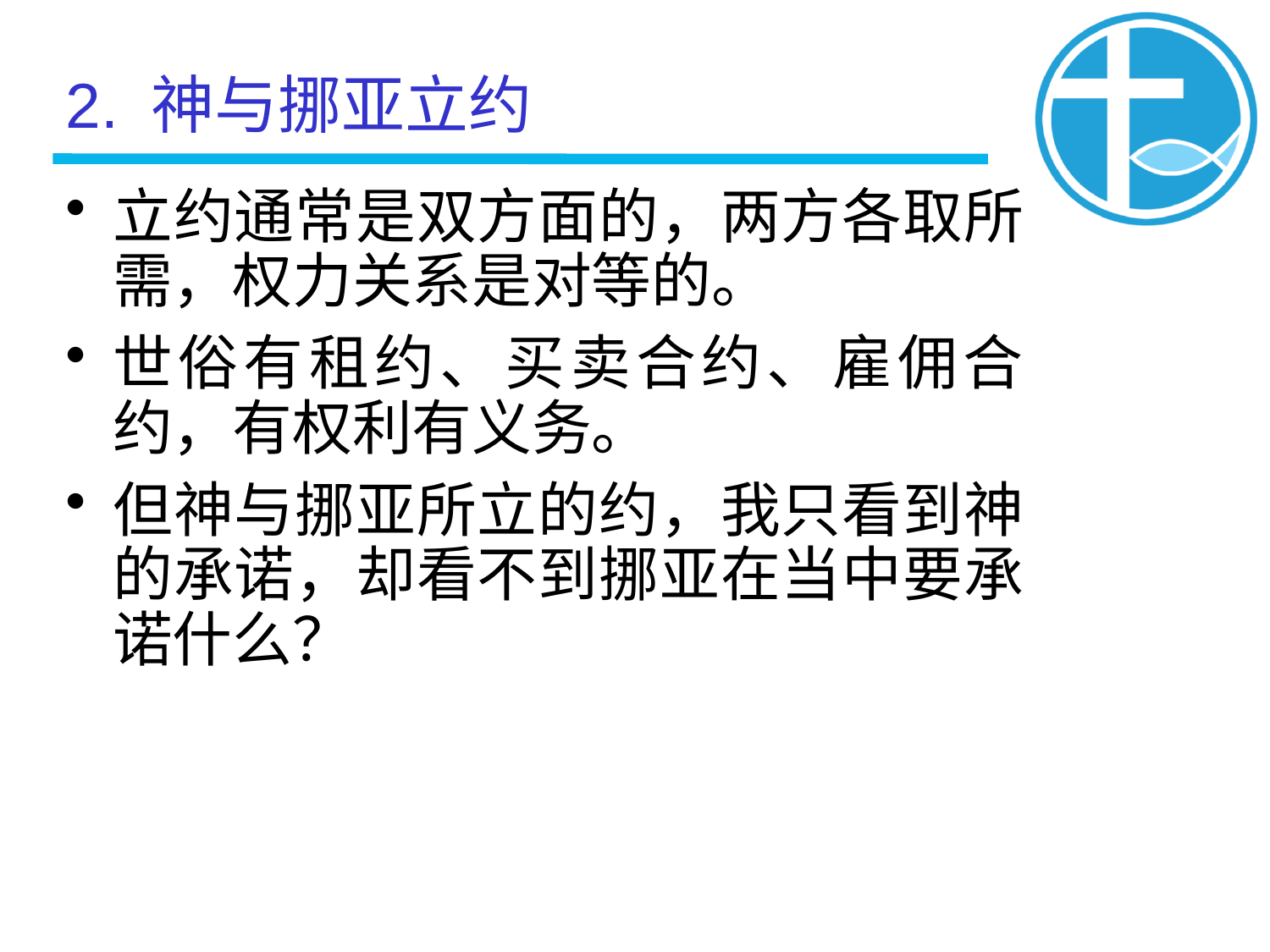

2. 神与挪亚立约
立约通常是双方面的，两方各取所需，权力关系是对等的。
世俗有租约、买卖合约、雇佣合约，有权利有义务。
但神与挪亚所立的约，我只看到神的承诺，却看不到挪亚在当中要承诺什么？